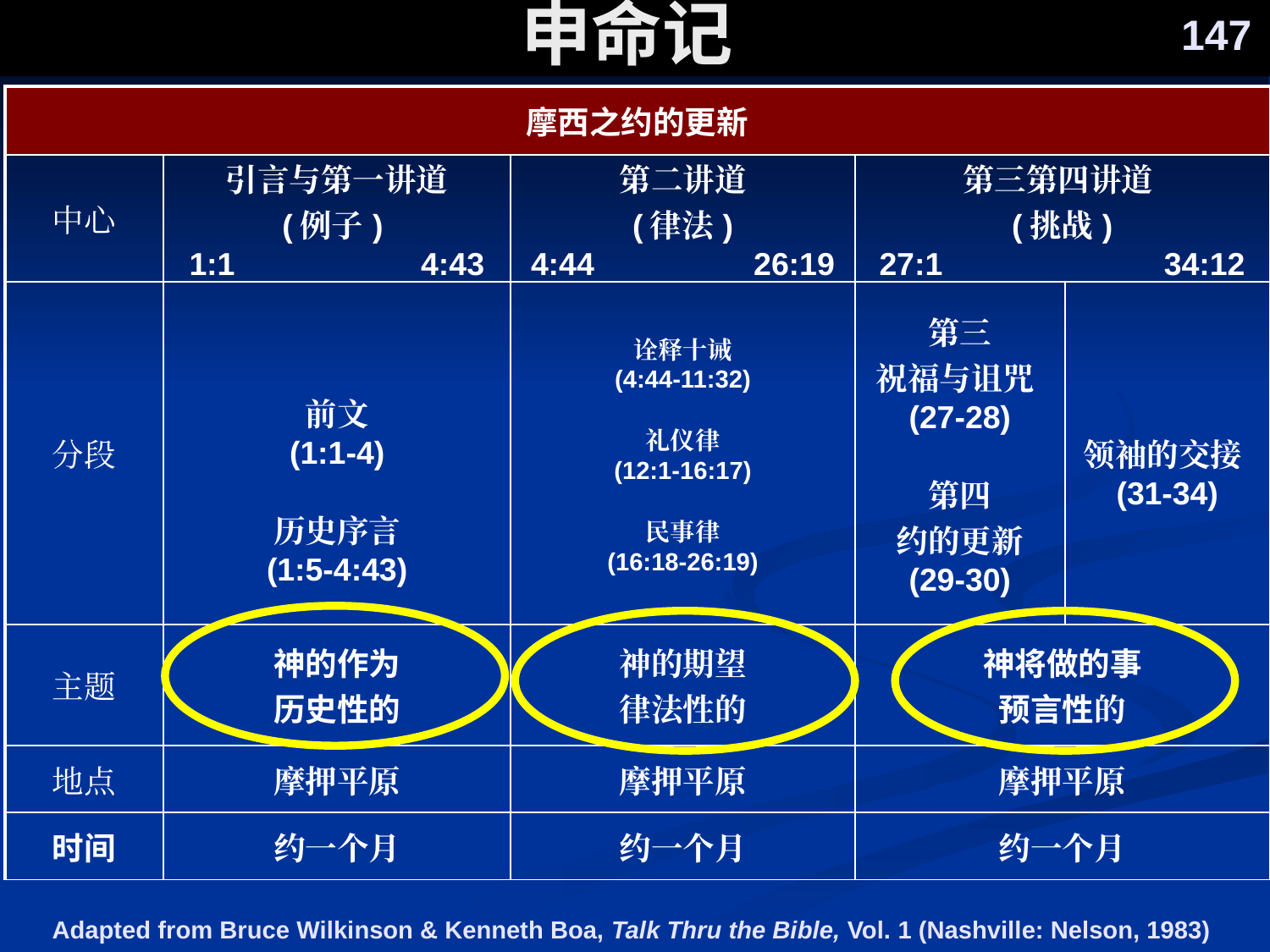

573
申命记
147
| 摩西之约的更新 |  |  |  |  |
| --- | --- | --- | --- | --- |
| 中心 | 引言与第一讲道 (例子)  1:1 4:43 | 第二讲道 (律法) 4:44 26:19 | 第三第四讲道 (挑战)  27:1 34:12 |  |
| 分段 | 前文 (1:1-4)   历史序言 (1:5-4:43) | 诠释十诫 (4:44-11:32)   礼仪律 (12:1-16:17)   民事律 (16:18-26:19) | 第三 祝福与诅咒(27-28)   第四 约的更新 (29-30) | 领袖的交接(31-34) |
| 主题 | 神的作为 历史性的 | 神的期望 律法性的 | 神将做的事 预言性的 |  |
| 地点 | 摩押平原 | 摩押平原 | 摩押平原 |  |
| 时间 | 约一个月 | 约一个月 | 约一个月 |  |

Adapted from Bruce Wilkinson & Kenneth Boa, Talk Thru the Bible, Vol. 1 (Nashville: Nelson, 1983)
神的作为-期望-将做的事